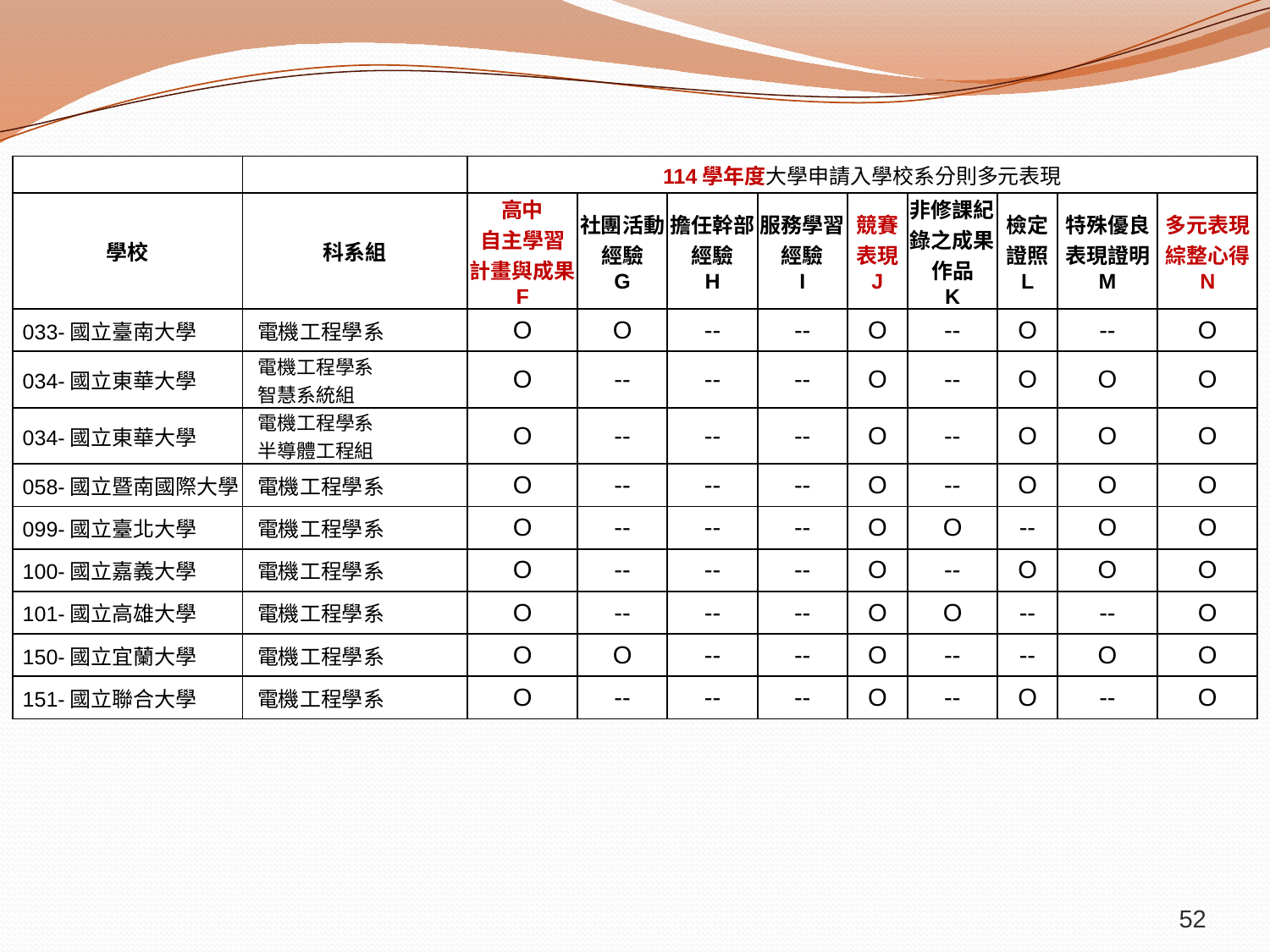

|  |  | 114學年度大學申請入學校系分則多元表現 |  |  |  |  |  |  |  |  |
| --- | --- | --- | --- | --- | --- | --- | --- | --- | --- | --- |
| 學校 | 科系組 | 高中 自主學習 計畫與成果 F | 社團活動經驗 G | 擔任幹部經驗 H | 服務學習經驗 I | 競賽 表現 J | 非修課紀錄之成果作品 K | 檢定 證照 L | 特殊優良 表現證明 M | 多元表現 綜整心得 N |
| 033-國立臺南大學 | 電機工程學系 | O | O | -- | -- | O | -- | O | -- | O |
| 034-國立東華大學 | 電機工程學系 智慧系統組 | O | -- | -- | -- | O | -- | O | O | O |
| 034-國立東華大學 | 電機工程學系 半導體工程組 | O | -- | -- | -- | O | -- | O | O | O |
| 058-國立暨南國際大學 | 電機工程學系 | O | -- | -- | -- | O | -- | O | O | O |
| 099-國立臺北大學 | 電機工程學系 | O | -- | -- | -- | O | O | -- | O | O |
| 100-國立嘉義大學 | 電機工程學系 | O | -- | -- | -- | O | -- | O | O | O |
| 101-國立高雄大學 | 電機工程學系 | O | -- | -- | -- | O | O | -- | -- | O |
| 150-國立宜蘭大學 | 電機工程學系 | O | O | -- | -- | O | -- | -- | O | O |
| 151-國立聯合大學 | 電機工程學系 | O | -- | -- | -- | O | -- | O | -- | O |
52